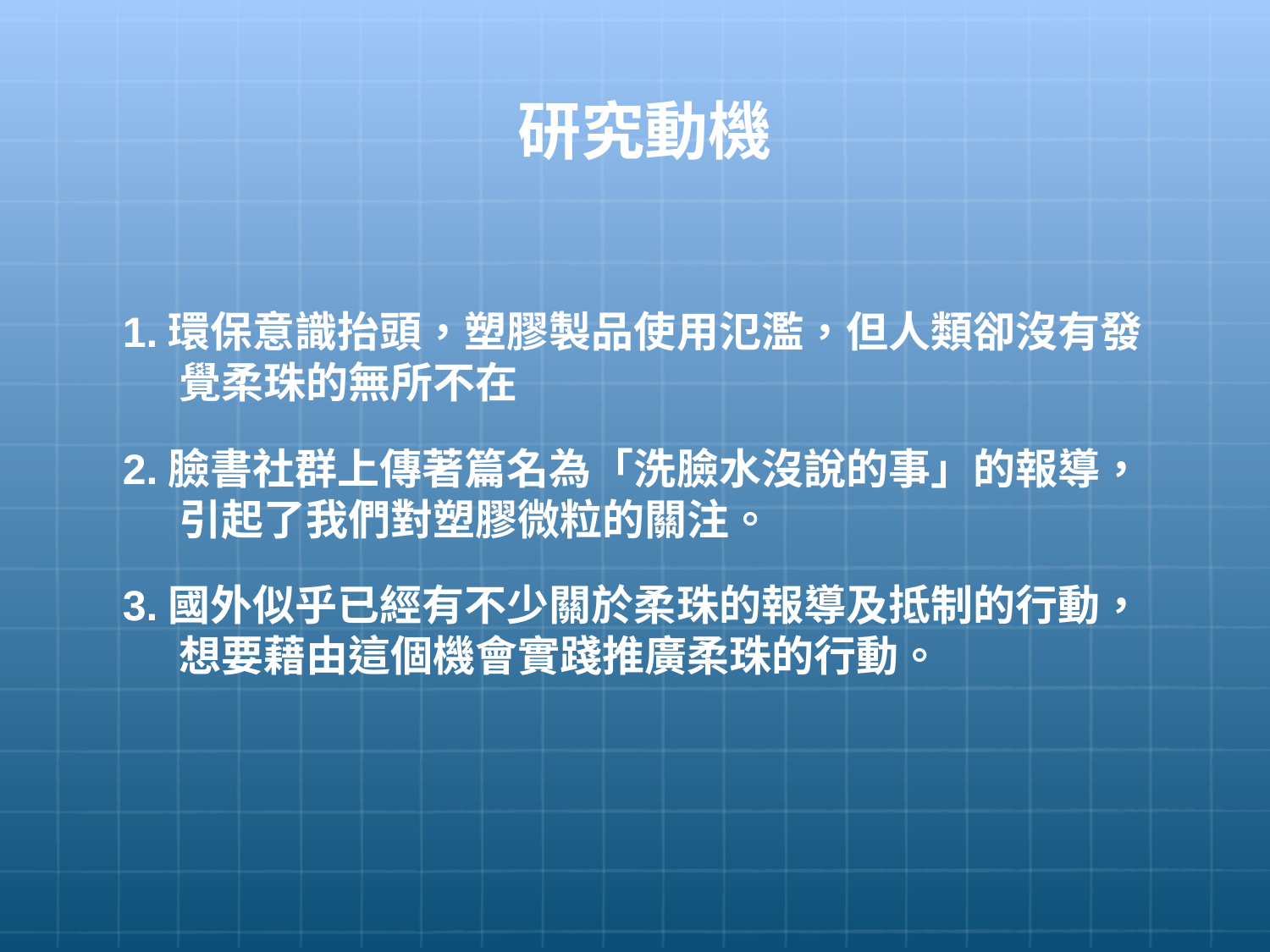

# 研究動機
1.環保意識抬頭，塑膠製品使用氾濫，但人類卻沒有發覺柔珠的無所不在
2.臉書社群上傳著篇名為「洗臉水沒說的事」的報導，引起了我們對塑膠微粒的關注。
3.國外似乎已經有不少關於柔珠的報導及抵制的行動，想要藉由這個機會實踐推廣柔珠的行動。